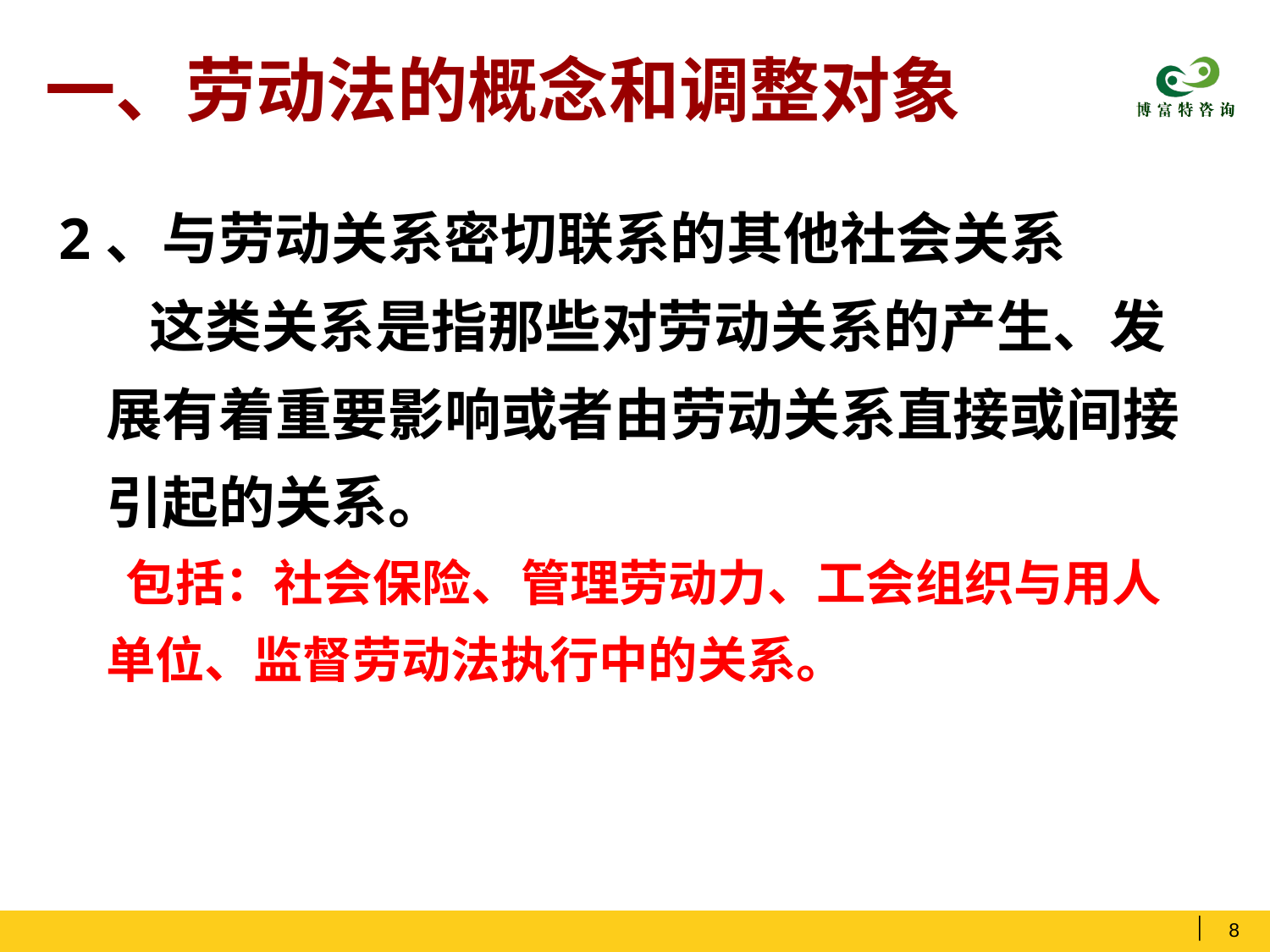

# 一、劳动法的概念和调整对象
2、与劳动关系密切联系的其他社会关系
      这类关系是指那些对劳动关系的产生、发展有着重要影响或者由劳动关系直接或间接引起的关系。
     包括：社会保险、管理劳动力、工会组织与用人单位、监督劳动法执行中的关系。